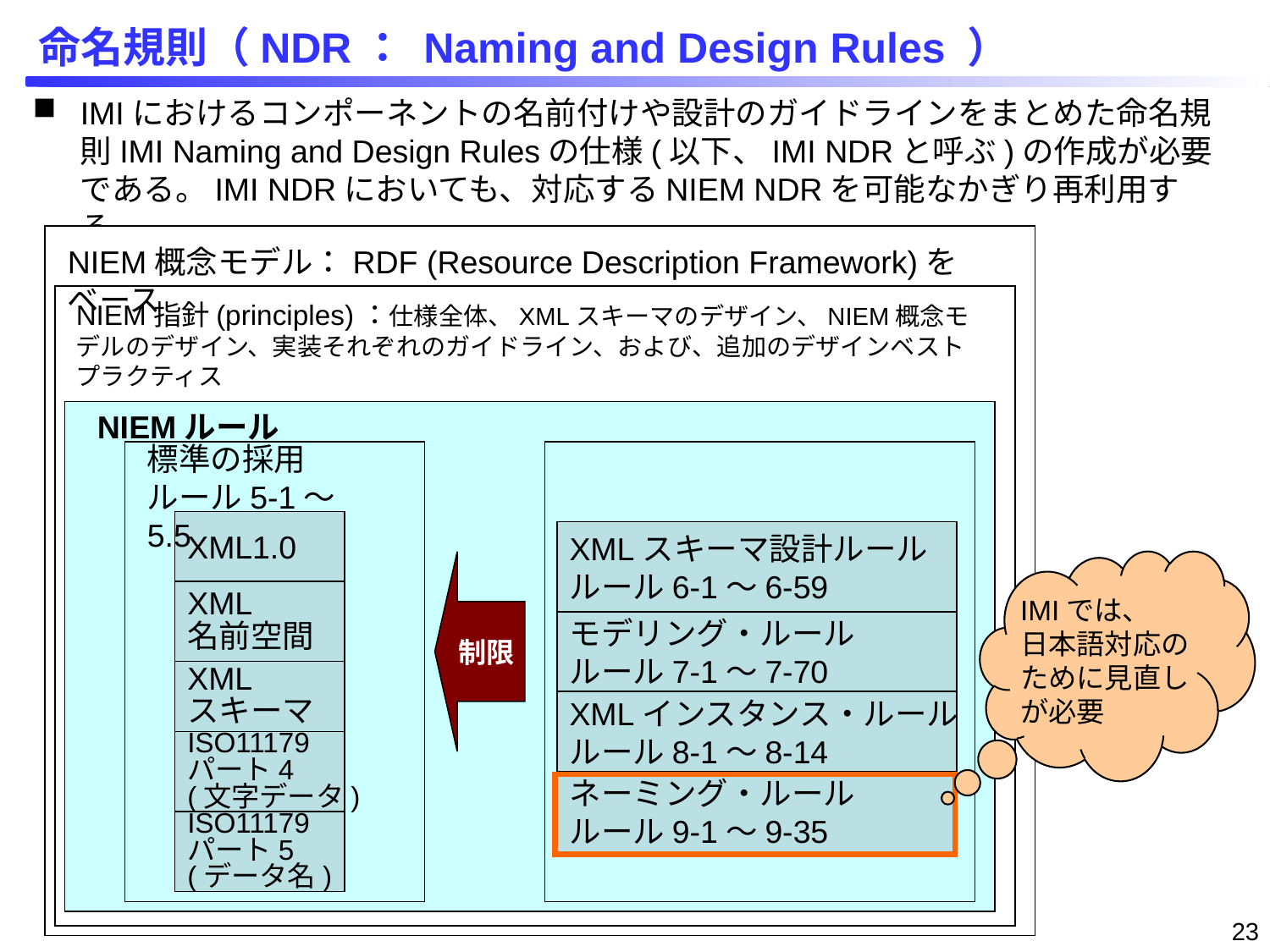

# 命名規則（NDR： Naming and Design Rules ）
IMIにおけるコンポーネントの名前付けや設計のガイドラインをまとめた命名規則IMI Naming and Design Rulesの仕様(以下、IMI NDRと呼ぶ)の作成が必要である。IMI NDRにおいても、対応するNIEM NDRを可能なかぎり再利用する。

NIEM概念モデル：RDF (Resource Description Framework)をベース

NIEM指針(principles)：仕様全体、XMLスキーマのデザイン、NIEM概念モデルのデザイン、実装それぞれのガイドライン、および、追加のデザインベストプラクティス
NIEMルール

標準の採用
ルール5-1～5.5

XML1.0
XMLスキーマ設計ルール
ルール6-1～6-59
IMIでは、
日本語対応のために見直しが必要
制限
XML
名前空間
モデリング・ルール
ルール7-1～7-70
XML
スキーマ
XMLインスタンス・ルール
ルール8-1～8-14
ISO11179
パート4
(文字データ)
ネーミング・ルール
ルール9-1～9-35

ISO11179
パート5
(データ名)
23